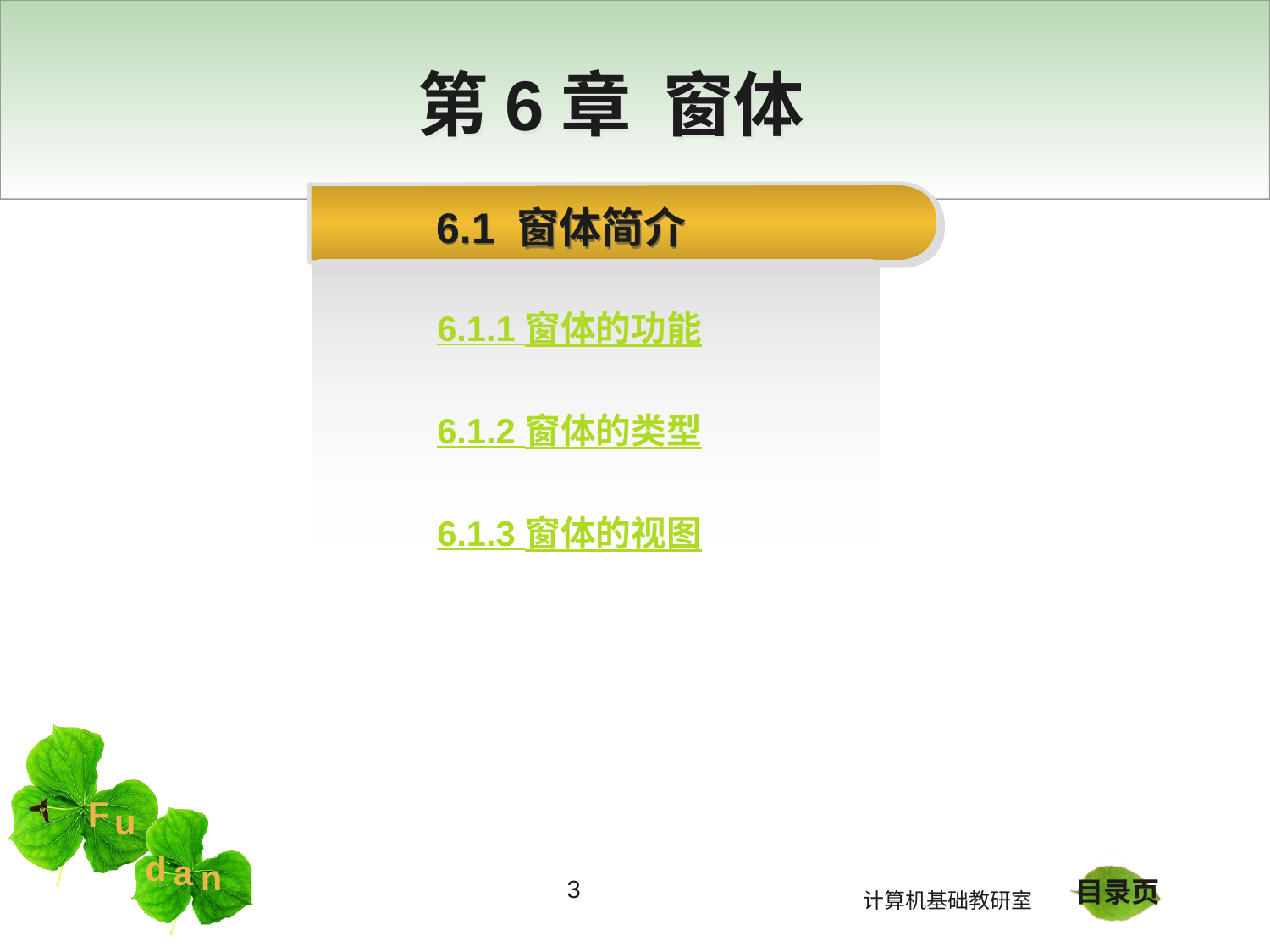

# 第6章  窗体

6.1 窗体简介
6.1.1 窗体的功能
6.1.2 窗体的类型
6.1.3 窗体的视图
3
目录页